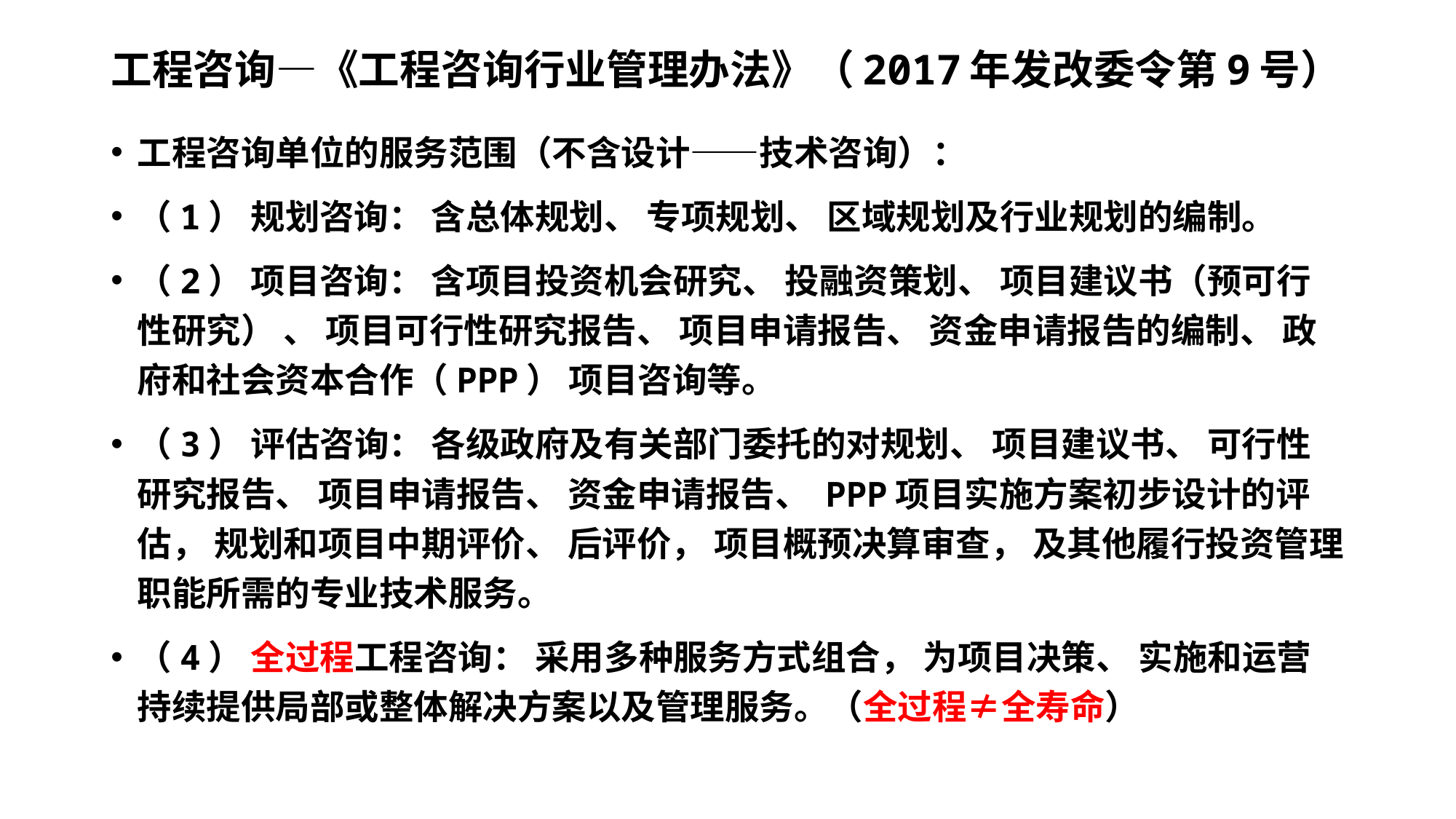

# 工程咨询—《工程咨询行业管理办法》（2017年发改委令第9号）
工程咨询单位的服务范围（不含设计——技术咨询）：
（1） 规划咨询： 含总体规划、 专项规划、 区域规划及行业规划的编制。
（2） 项目咨询： 含项目投资机会研究、 投融资策划、 项目建议书（预可行性研究） 、 项目可行性研究报告、 项目申请报告、 资金申请报告的编制、 政府和社会资本合作（PPP） 项目咨询等。
（3） 评估咨询： 各级政府及有关部门委托的对规划、 项目建议书、 可行性研究报告、 项目申请报告、 资金申请报告、 PPP项目实施方案初步设计的评估， 规划和项目中期评价、 后评价， 项目概预决算审查， 及其他履行投资管理职能所需的专业技术服务。
（4） 全过程工程咨询： 采用多种服务方式组合， 为项目决策、 实施和运营持续提供局部或整体解决方案以及管理服务。（全过程≠全寿命）